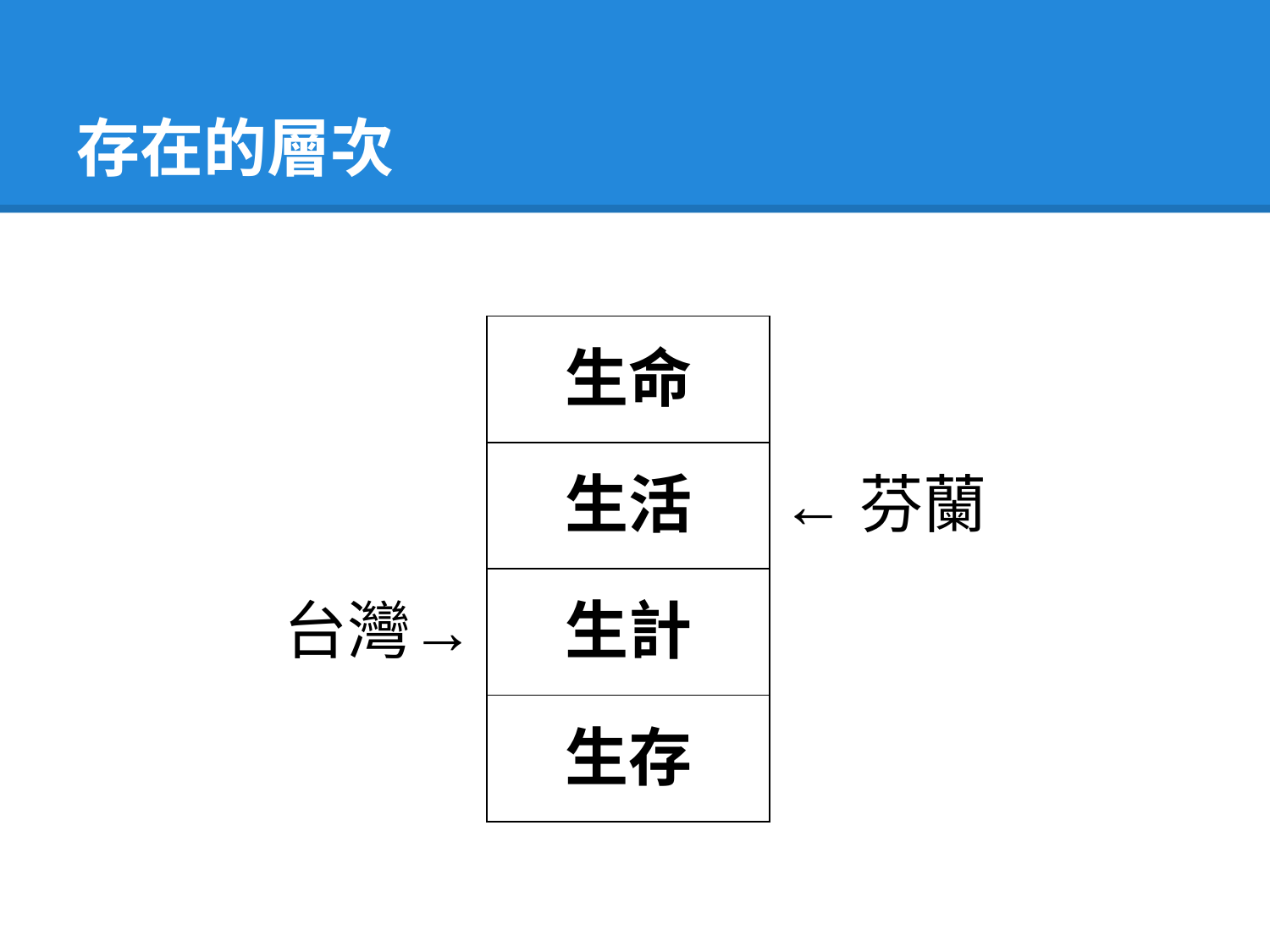

# 存在的層次

|  | 生命 |  |
| --- | --- | --- |
|  | 生活 | ←芬蘭 |
| 台灣→ | 生計 |  |
|  | 生存 |  |